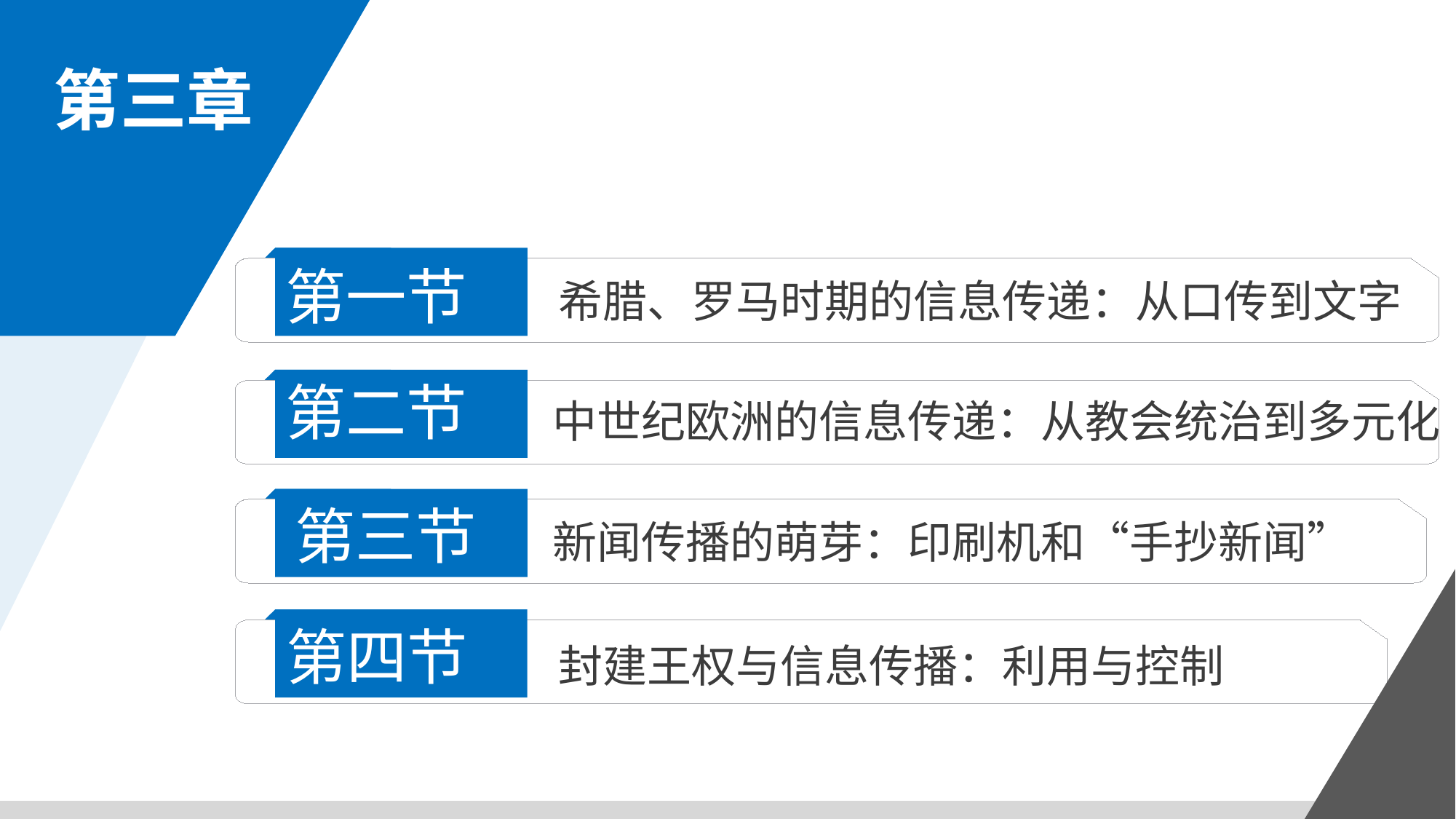

第三章

第一节

希腊、罗马时期的信息传递：从口传到文字
第二节

中世纪欧洲的信息传递：从教会统治到多元化

第三节

新闻传播的萌芽：印刷机和“手抄新闻”

第四节

封建王权与信息传播：利用与控制